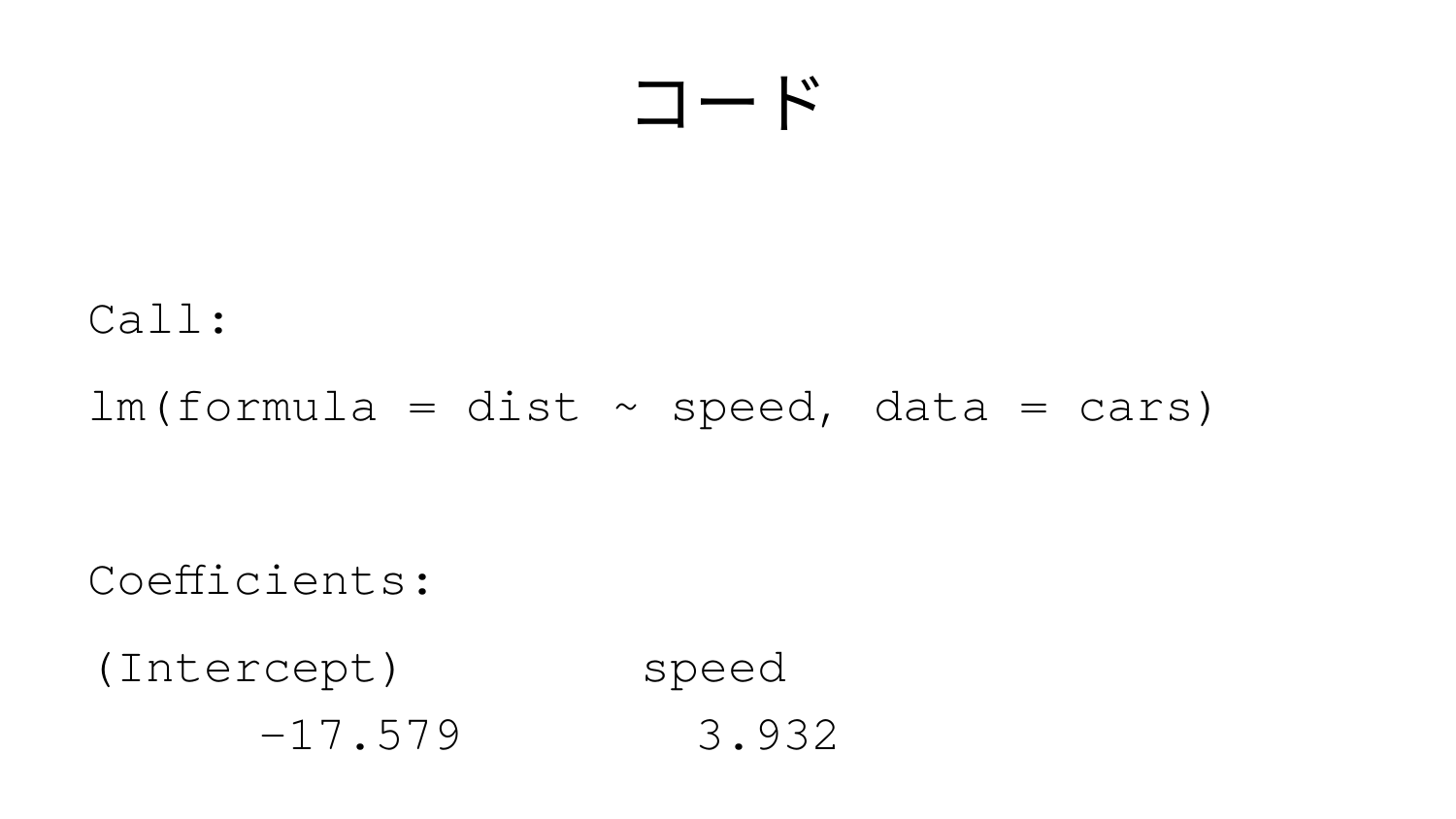

# コード

Call:
lm(formula = dist ~ speed, data = cars)

Coefficients:
(Intercept)        speed
    -17.579        3.932